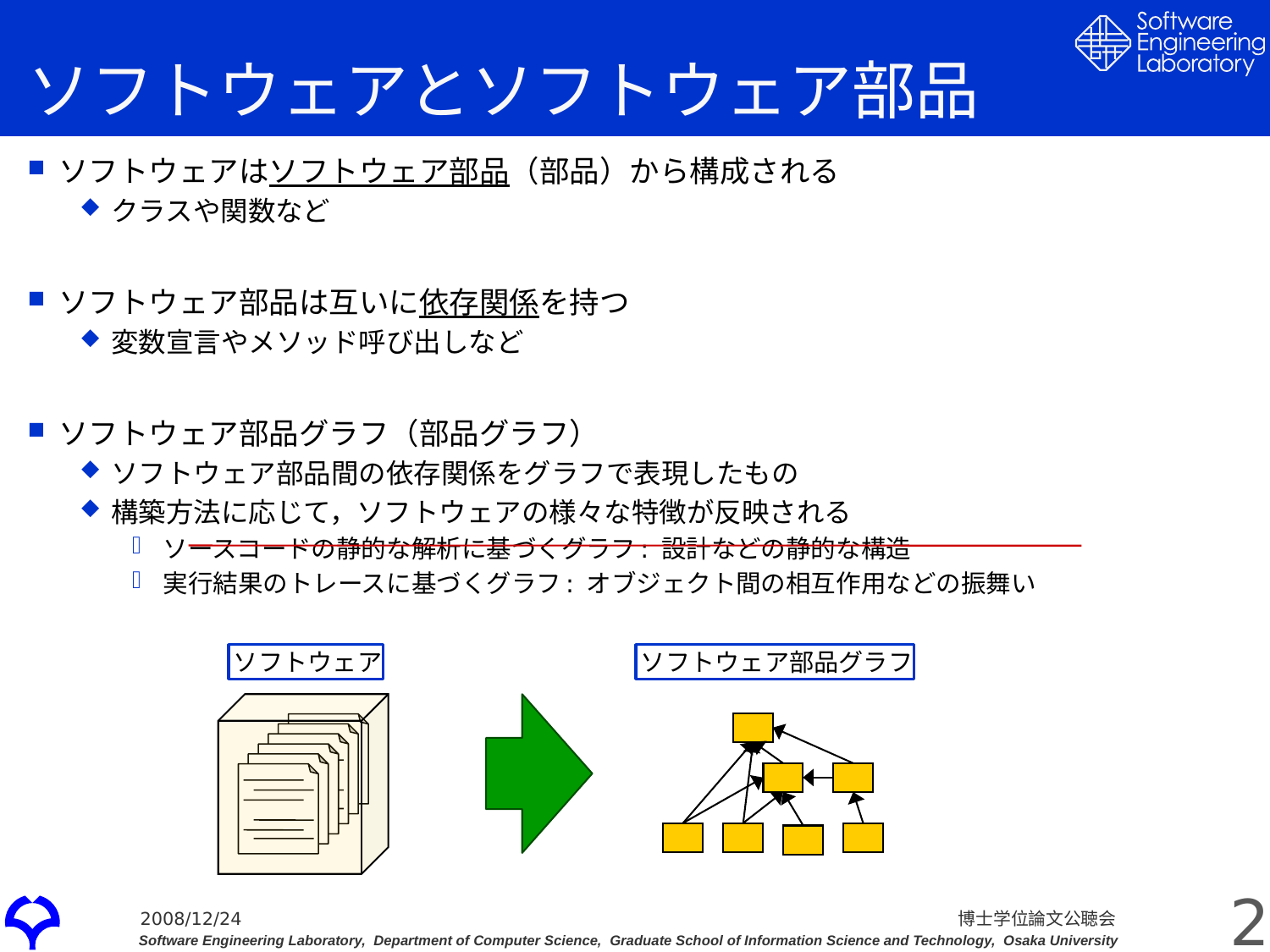

# ソフトウェアとソフトウェア部品
ソフトウェアはソフトウェア部品（部品）から構成される
クラスや関数など

ソフトウェア部品は互いに依存関係を持つ
変数宣言やメソッド呼び出しなど

ソフトウェア部品グラフ（部品グラフ）
ソフトウェア部品間の依存関係をグラフで表現したもの
構築方法に応じて，ソフトウェアの様々な特徴が反映される
ソースコードの静的な解析に基づくグラフ: 設計などの静的な構造
実行結果のトレースに基づくグラフ: オブジェクト間の相互作用などの振舞い
ソフトウェア
ソフトウェア部品グラフ

2
博士学位論文公聴会
2008/12/24